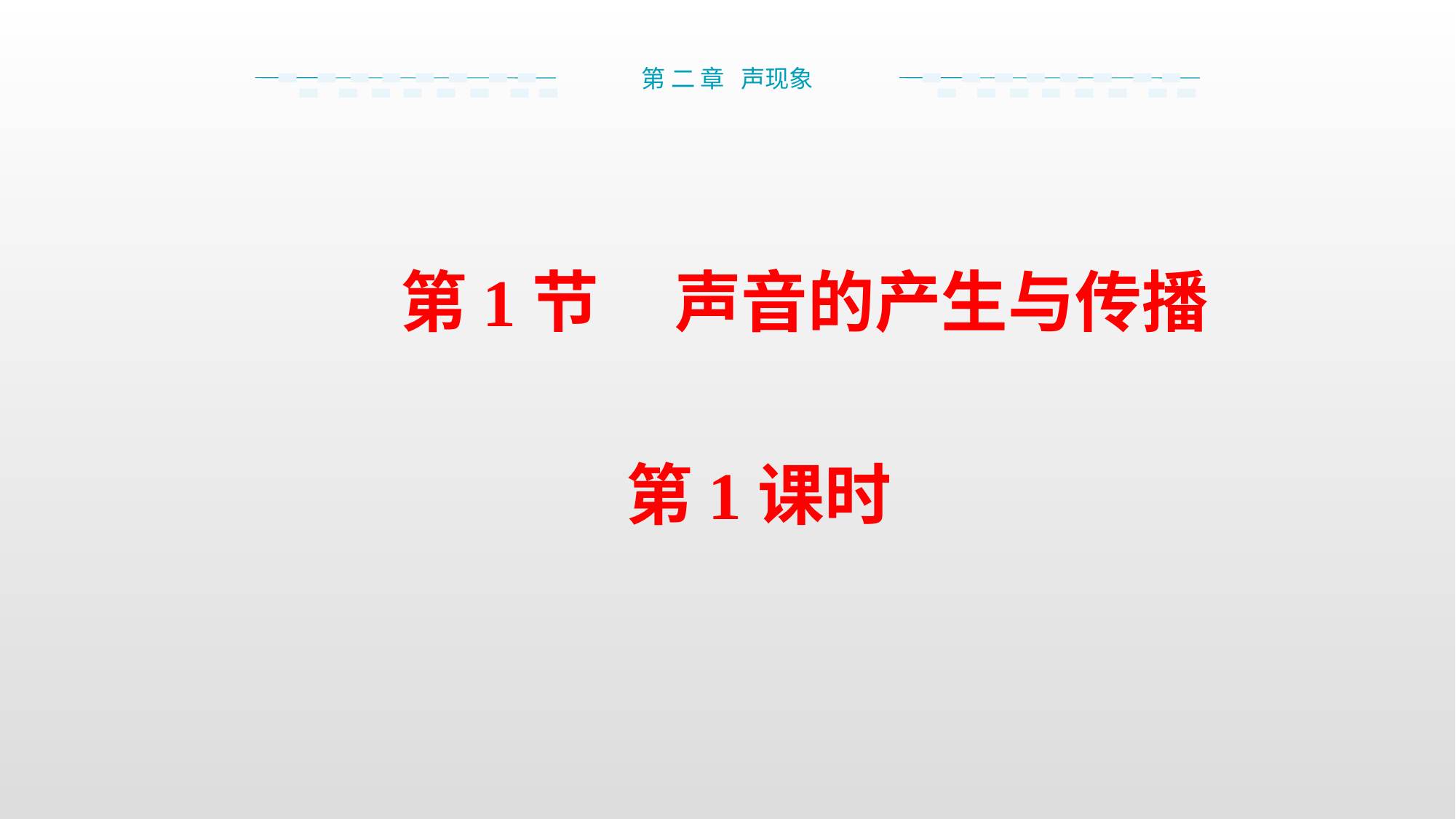

第 二 章   声现象

第1节     声音的产生与传播
第1课时